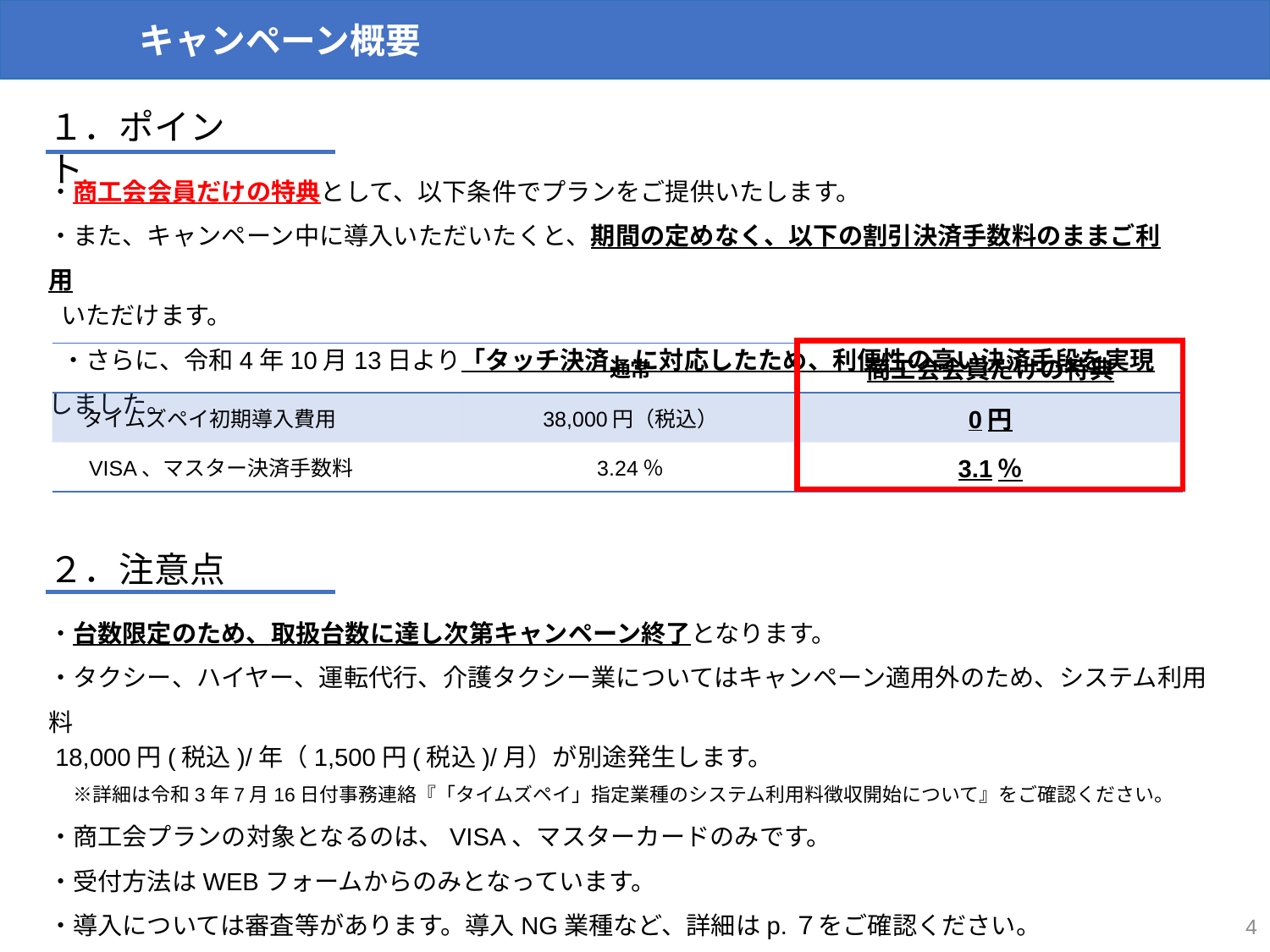

キャンペーン概要
１．ポイント
・商工会会員だけの特典として、以下条件でプランをご提供いたします。
・また、キャンペーン中に導入いただいたくと、期間の定めなく、以下の割引決済手数料のままご利用
いただけます。
・さらに、令和4年10月13日より「タッチ決済」に対応したため、利便性の高い決済手段を実現しました。

|  | 通常 | 商工会会員だけの特典 |
| --- | --- | --- |
| タイムズペイ初期導入費用 | 38,000円（税込） | 0円 |
| VISA、マスター決済手数料 | 3.24％ | 3.1％ |
２．注意点
・台数限定のため、取扱台数に達し次第キャンペーン終了となります。
・タクシー、ハイヤー、運転代行、介護タクシー業についてはキャンペーン適用外のため、システム利用料
 18,000円(税込)/年（1,500円(税込)/月）が別途発生します。
　※詳細は令和3年7月16日付事務連絡『「タイムズペイ」指定業種のシステム利用料徴収開始について』をご確認ください。
・商工会プランの対象となるのは、VISA、マスターカードのみです。
・受付方法はWEBフォームからのみとなっています。
・導入については審査等があります。導入NG業種など、詳細はp.７をご確認ください。
4